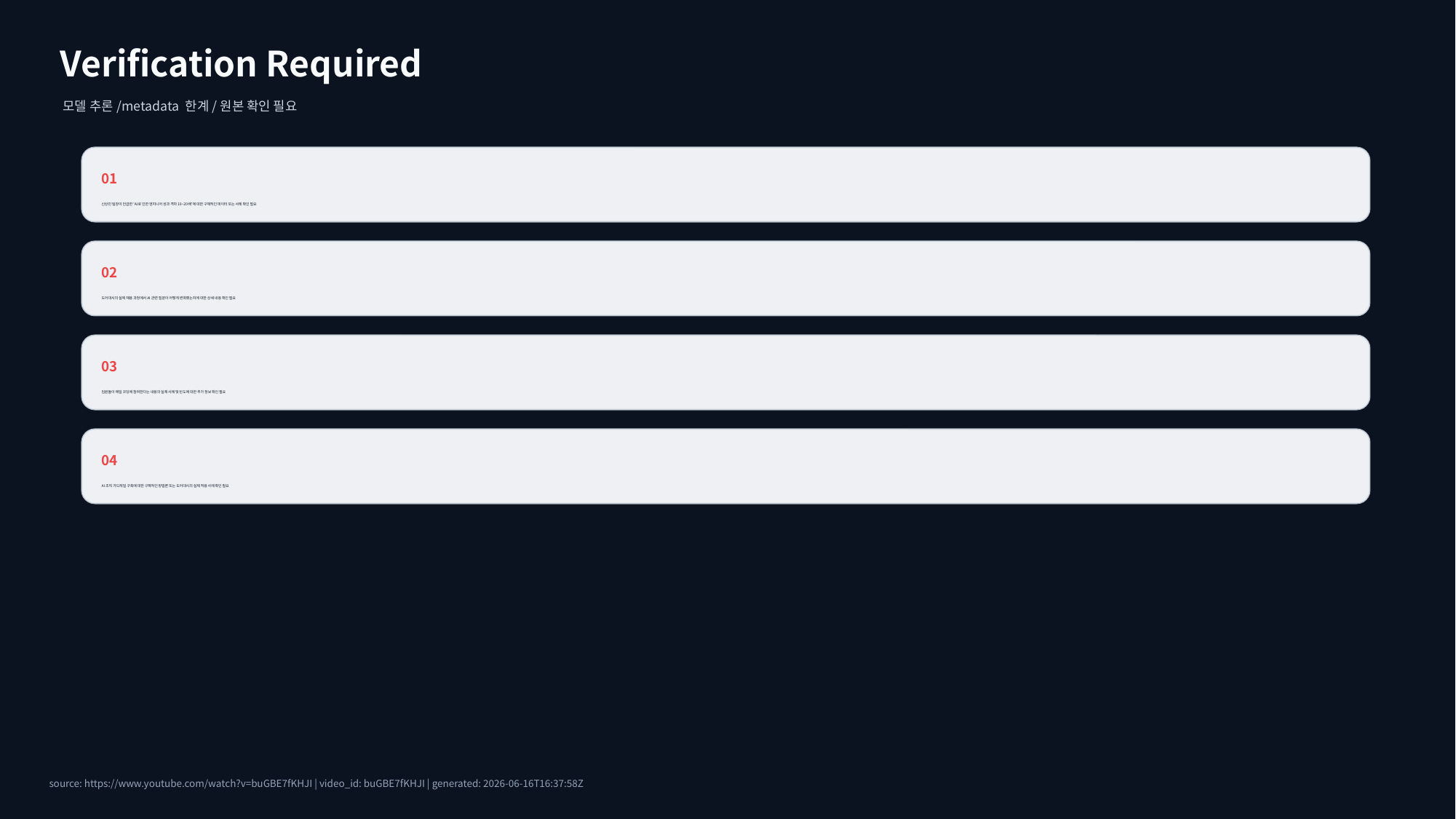

Verification Required
모델 추론/metadata 한계/원본 확인 필요

01
신상민 팀장이 언급한 'AI로 인한 엔지니어 성과 격차 10~20배'에 대한 구체적인 데이터 또는 사례 확인 필요

02
도어대시의 실제 채용 과정에서 AI 관련 질문이 어떻게 변화했는지에 대한 상세 내용 확인 필요

03
임원들이 매일 코딩에 참여한다는 내용의 실제 사례 및 빈도에 대한 추가 정보 확인 필요

04
AI 조직 가드레일 구축에 대한 구체적인 방법론 또는 도어대시의 실제 적용 사례 확인 필요
source: https://www.youtube.com/watch?v=buGBE7fKHJI | video_id: buGBE7fKHJI | generated: 2026-06-16T16:37:58Z